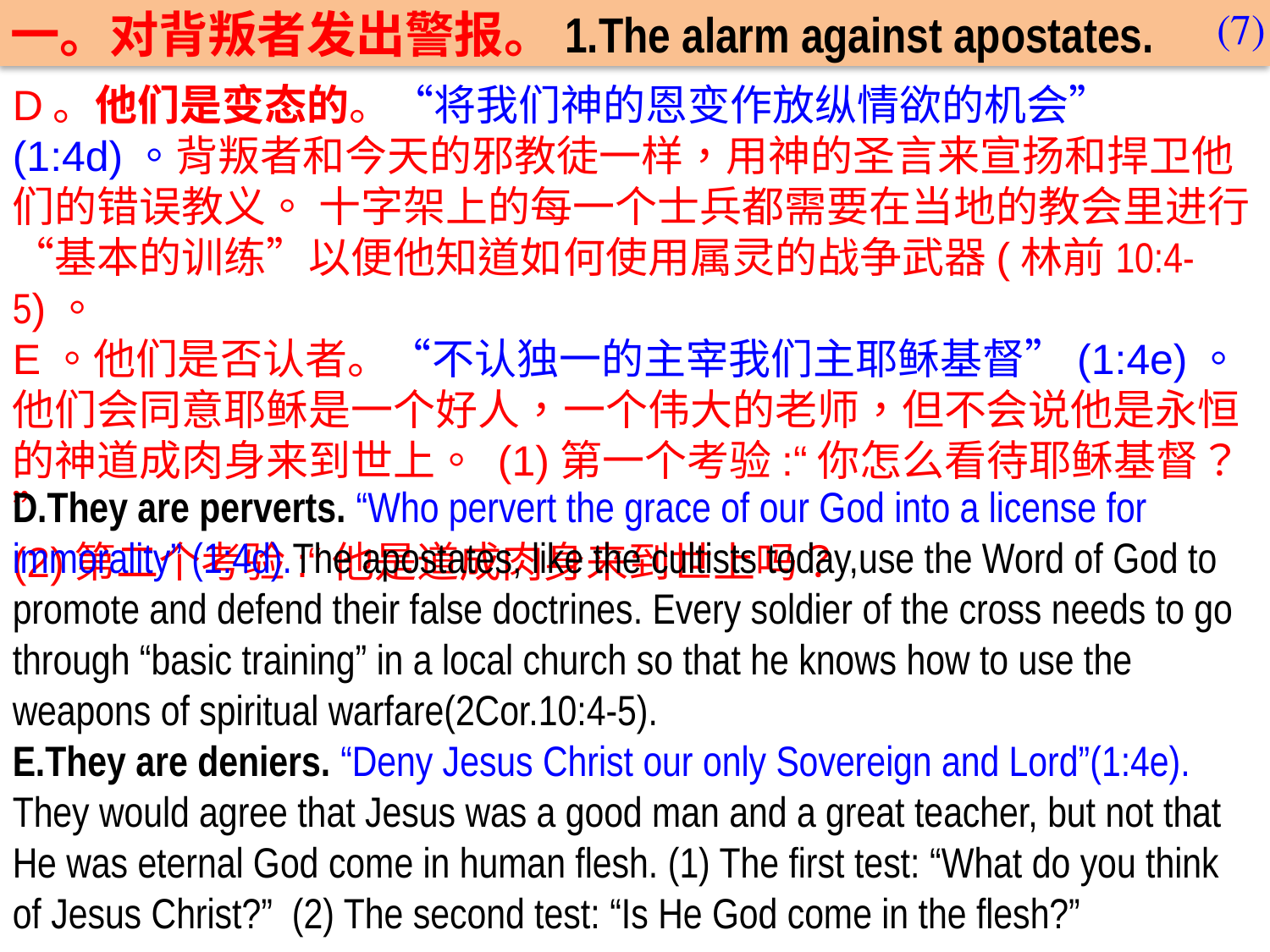

(7)
一。对背叛者发出警报。1.The alarm against apostates.

D。他们是变态的。“将我们神的恩变作放纵情欲的机会”
(1:4d)。背叛者和今天的邪教徒一样，用神的圣言来宣扬和捍卫他们的错误教义。 十字架上的每一个士兵都需要在当地的教会里进行“基本的训练”以便他知道如何使用属灵的战争武器(林前10:4-5)。
E。他们是否认者。“不认独一的主宰我们主耶稣基督”(1:4e)。他们会同意耶稣是一个好人，一个伟大的老师，但不会说他是永恒的神道成肉身来到世上。 (1)第一个考验:“你怎么看待耶稣基督？”
(2)第二个考验:“他是道成肉身来到世上吗？

D.They are perverts. “Who pervert the grace of our God into a license for immorality” (1:4d).The apostates, like the cultists today,use the Word of God to promote and defend their false doctrines. Every soldier of the cross needs to go through “basic training” in a local church so that he knows how to use the weapons of spiritual warfare(2Cor.10:4-5).
E.They are deniers. “Deny Jesus Christ our only Sovereign and Lord”(1:4e). They would agree that Jesus was a good man and a great teacher, but not that He was eternal God come in human flesh. (1) The first test: “What do you think of Jesus Christ?”  (2) The second test: “Is He God come in the flesh?”